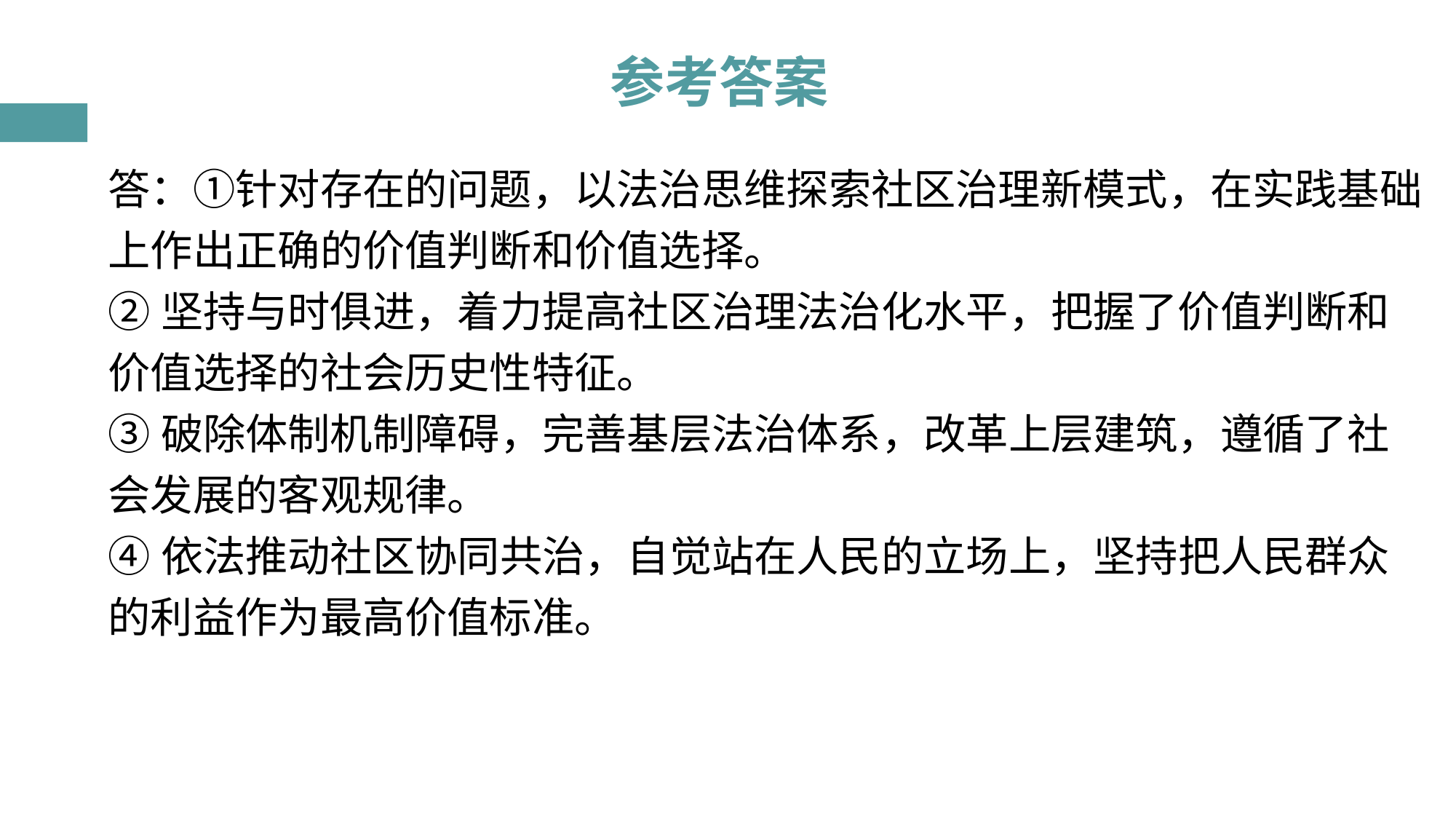

# 参考答案
答：①针对存在的问题，以法治思维探索社区治理新模式，在实践基础上作出正确的价值判断和价值选择。
②坚持与时俱进，着力提高社区治理法治化水平，把握了价值判断和价值选择的社会历史性特征。
③破除体制机制障碍，完善基层法治体系，改革上层建筑，遵循了社会发展的客观规律。
④依法推动社区协同共治，自觉站在人民的立场上，坚持把人民群众的利益作为最高价值标准。